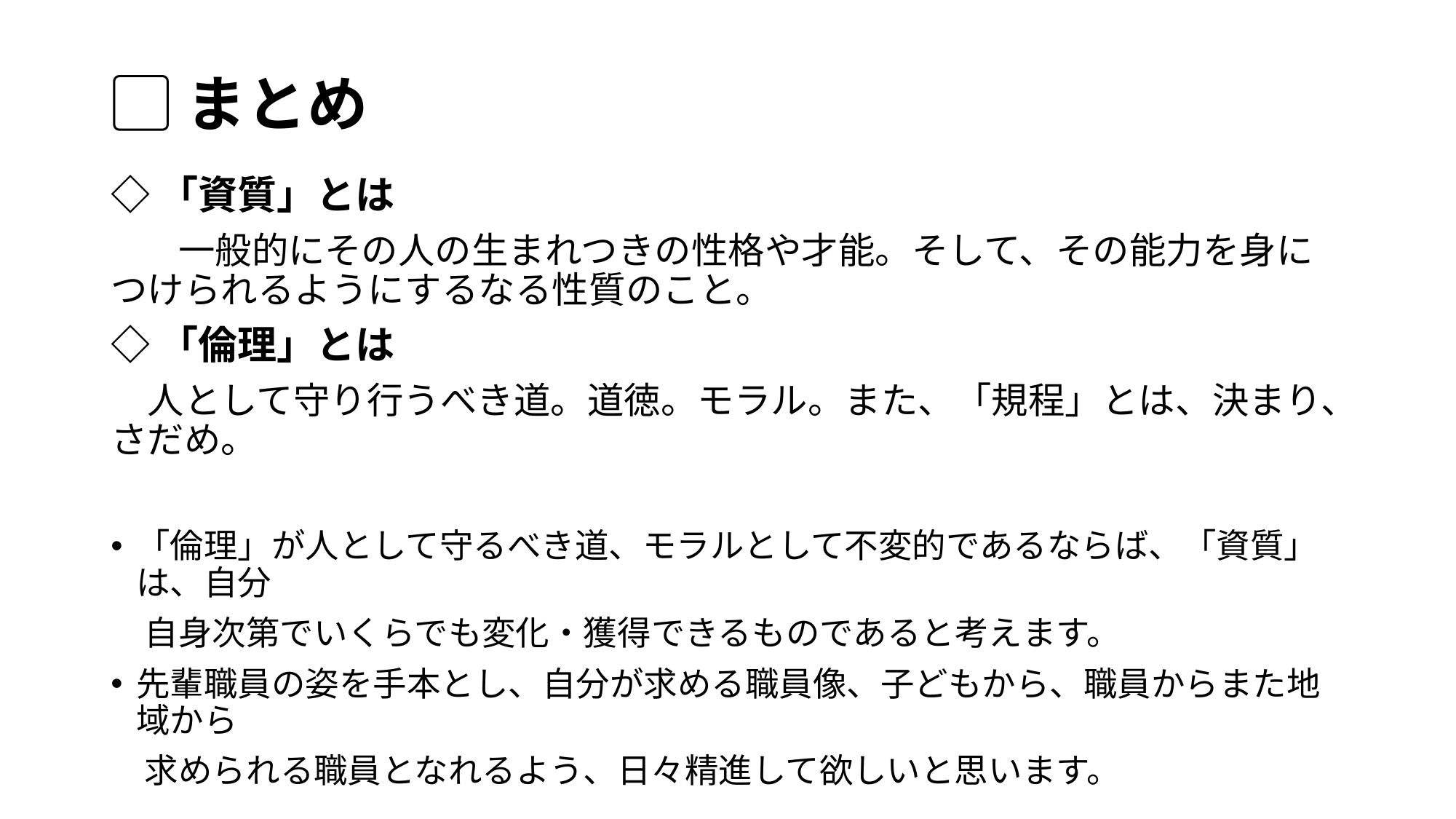

# ▢まとめ
◇「資質」とは
　　一般的にその人の生まれつきの性格や才能。そして、その能力を身につけられるようにするなる性質のこと。
◇「倫理」とは
　人として守り行うべき道。道徳。モラル。また、「規程」とは、決まり、さだめ。

「倫理」が人として守るべき道、モラルとして不変的であるならば、「資質」は、自分
　自身次第でいくらでも変化・獲得できるものであると考えます。
先輩職員の姿を手本とし、自分が求める職員像、子どもから、職員からまた地域から
　求められる職員となれるよう、日々精進して欲しいと思います。